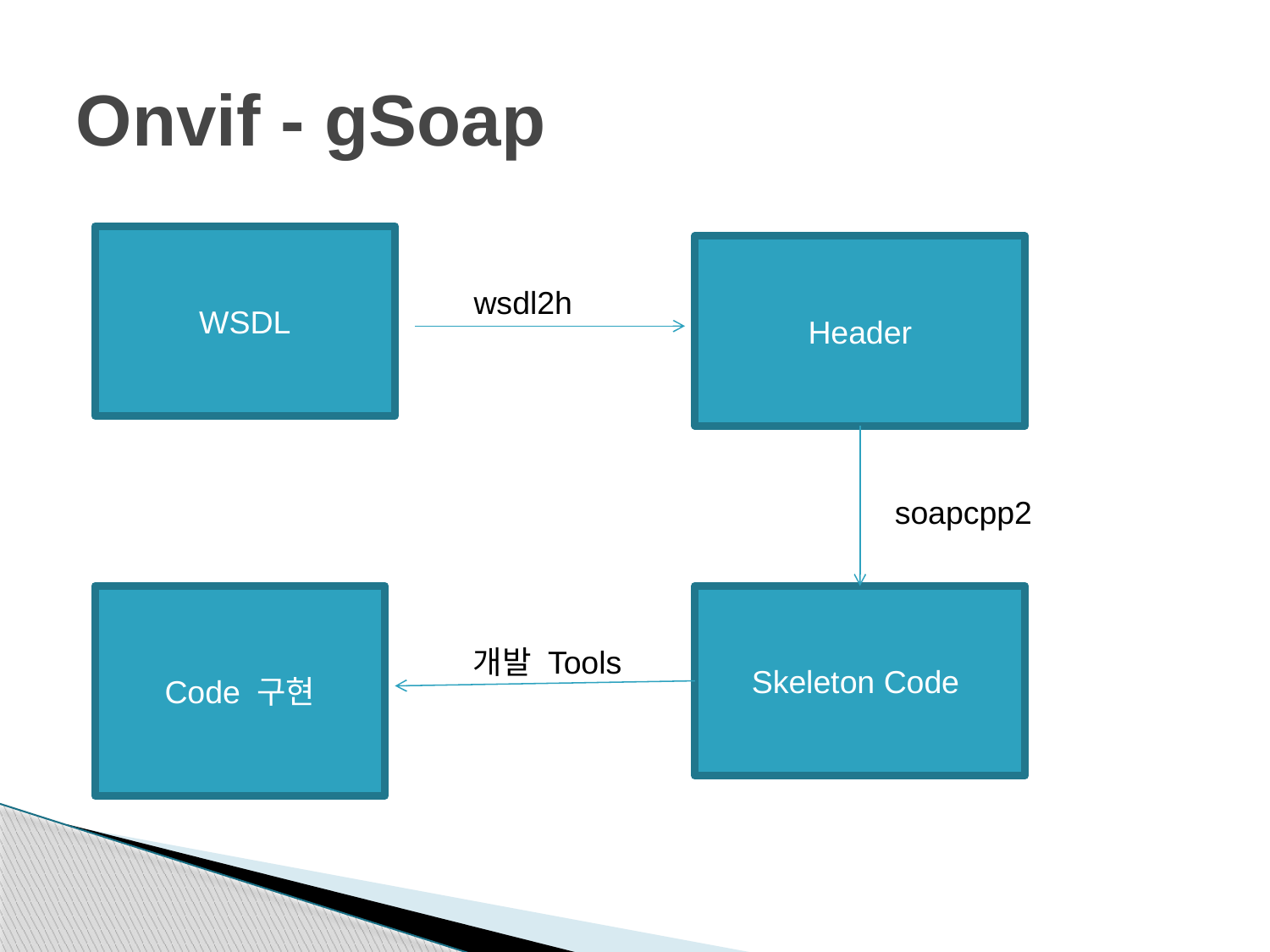

# Onvif - gSoap
WSDL
Header
wsdl2h
soapcpp2
Code 구현
Skeleton Code
개발 Tools